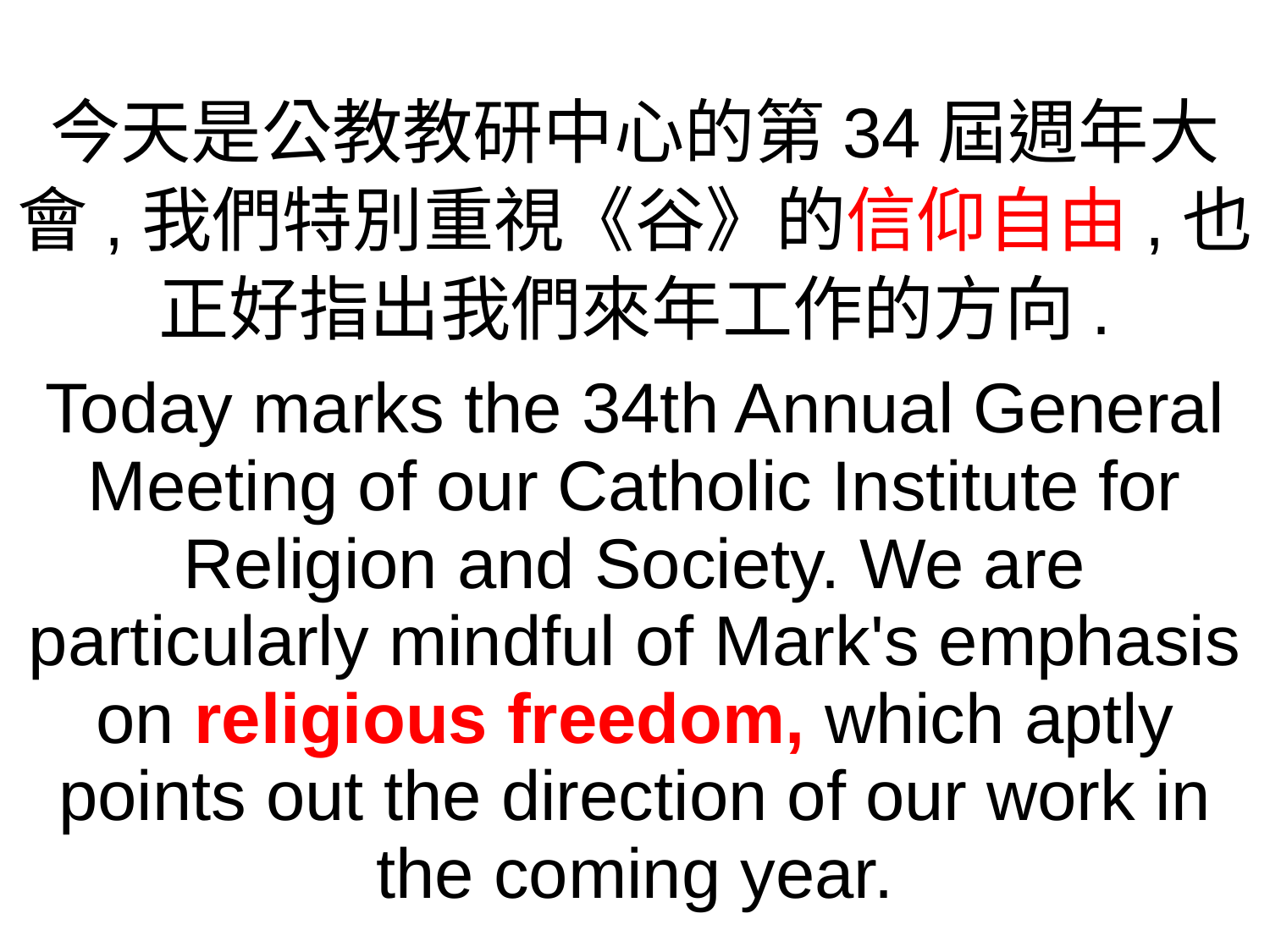

今天是公教教研中心的第34屆週年大會,我們特別重視《谷》的信仰自由,也正好指出我們來年工作的方向.
Today marks the 34th Annual General Meeting of our Catholic Institute for Religion and Society. We are particularly mindful of Mark's emphasis on religious freedom, which aptly points out the direction of our work in the coming year.